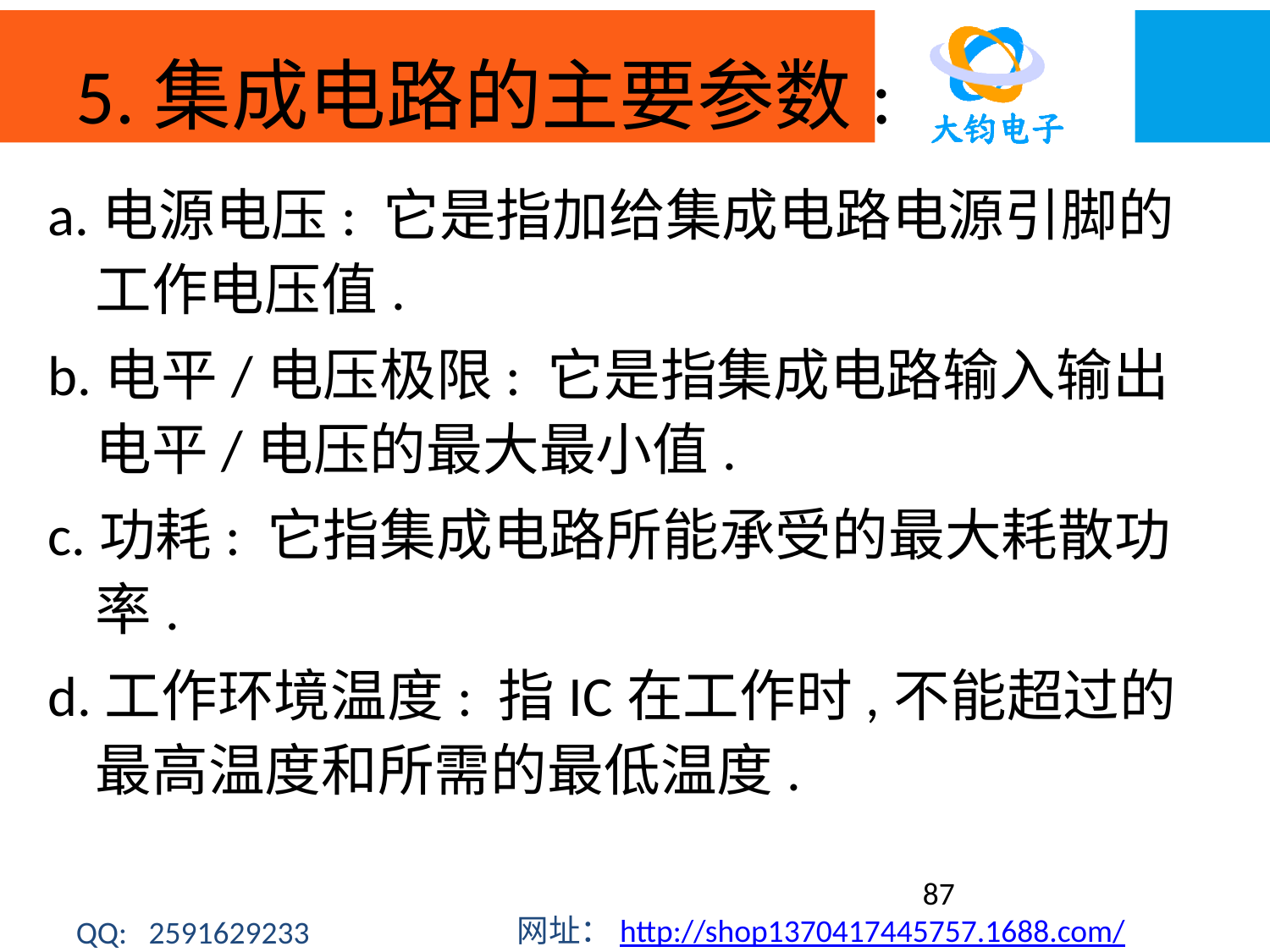

# 5.集成电路的主要参数:
a.电源电压: 它是指加给集成电路电源引脚的工作电压值.
b.电平/电压极限: 它是指集成电路输入输出电平/电压的最大最小值.
c.功耗: 它指集成电路所能承受的最大耗散功率.
d.工作环境温度: 指IC在工作时,不能超过的最高温度和所需的最低温度.
87